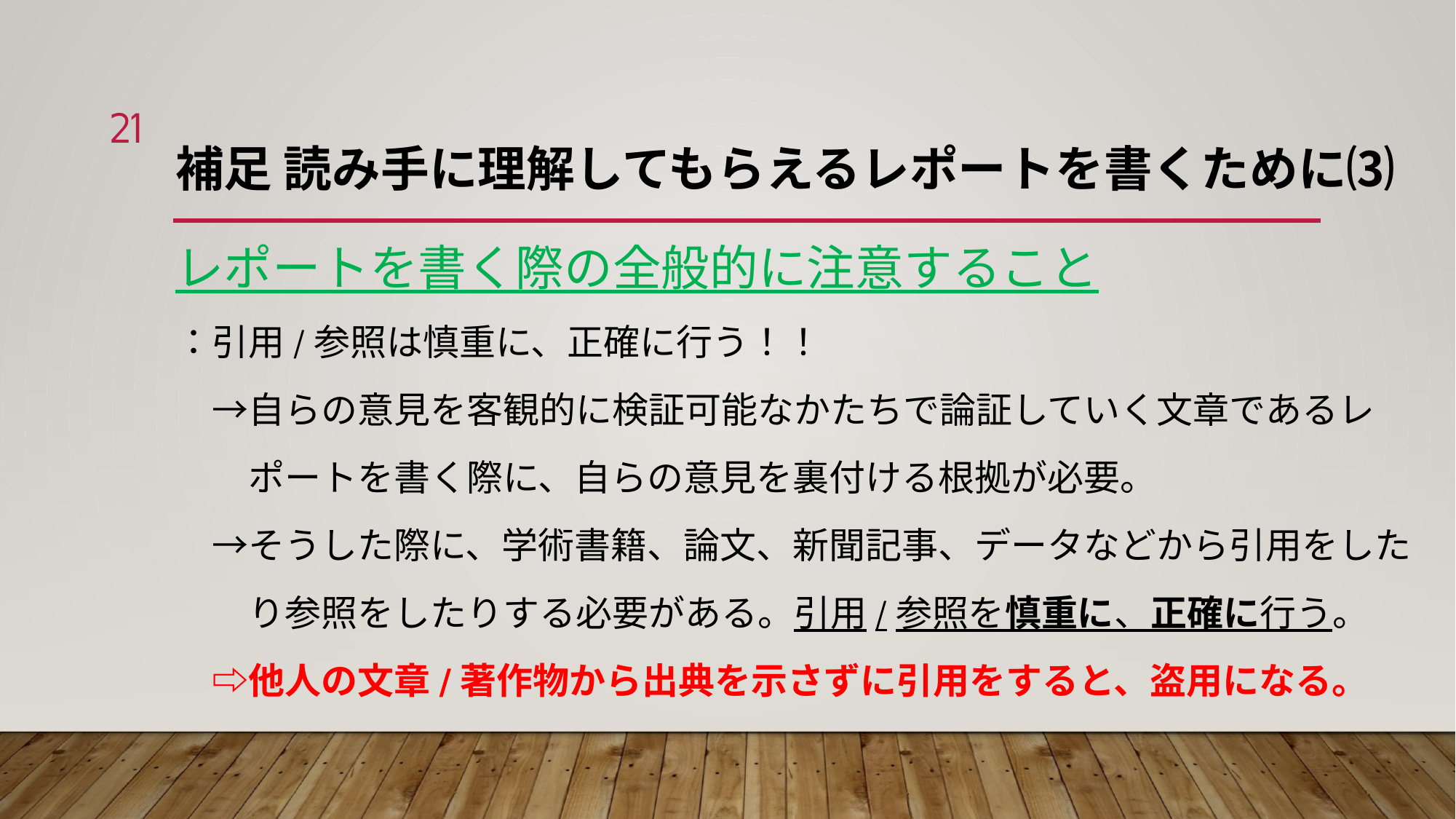

21
補足 読み手に理解してもらえるレポートを書くために⑶
レポートを書く際の全般的に注意すること
：引用/参照は慎重に、正確に行う！！
　→自らの意見を客観的に検証可能なかたちで論証していく文章であるレ
　　ポートを書く際に、自らの意見を裏付ける根拠が必要。
　→そうした際に、学術書籍、論文、新聞記事、データなどから引用をした
　　り参照をしたりする必要がある。引用/参照を慎重に、正確に行う。
　⇨他人の文章/著作物から出典を示さずに引用をすると、盗用になる。